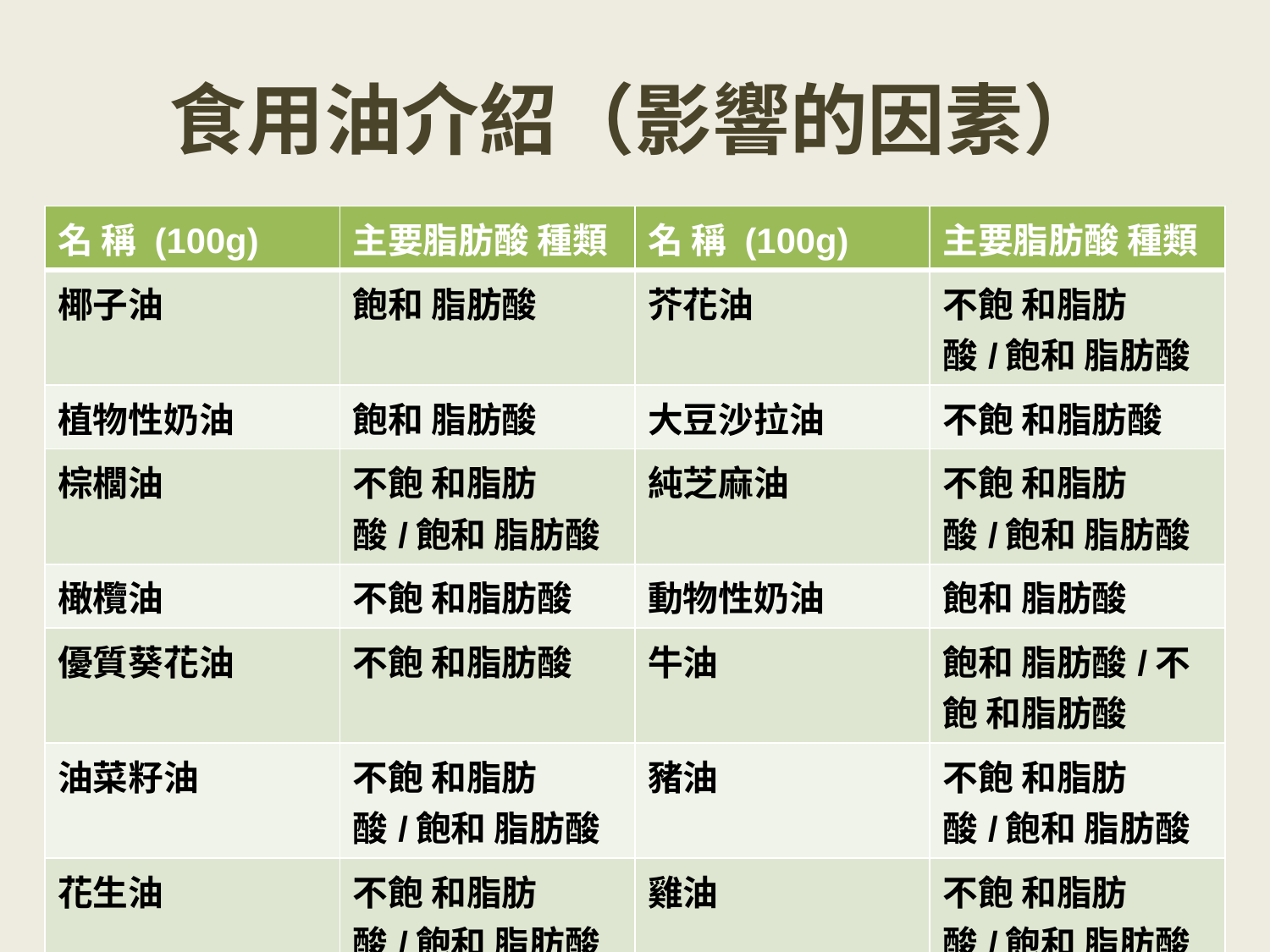

# 食用油介紹（影響的因素）
| 名 稱 (100g) | 主要脂肪酸 種類 | 名 稱 (100g) | 主要脂肪酸 種類 |
| --- | --- | --- | --- |
| 椰子油 | 飽和 脂肪酸 | 芥花油 | 不飽 和脂肪酸/飽和 脂肪酸 |
| 植物性奶油 | 飽和 脂肪酸 | 大豆沙拉油 | 不飽 和脂肪酸 |
| 棕櫚油 | 不飽 和脂肪酸/飽和 脂肪酸 | 純芝麻油 | 不飽 和脂肪酸/飽和 脂肪酸 |
| 橄欖油 | 不飽 和脂肪酸 | 動物性奶油 | 飽和 脂肪酸 |
| 優質葵花油 | 不飽 和脂肪酸 | 牛油 | 飽和 脂肪酸/不飽 和脂肪酸 |
| 油菜籽油 | 不飽 和脂肪酸/飽和 脂肪酸 | 豬油 | 不飽 和脂肪酸/飽和 脂肪酸 |
| 花生油 | 不飽 和脂肪酸/飽和 脂肪酸 | 雞油 | 不飽 和脂肪酸/飽和 脂肪酸 |